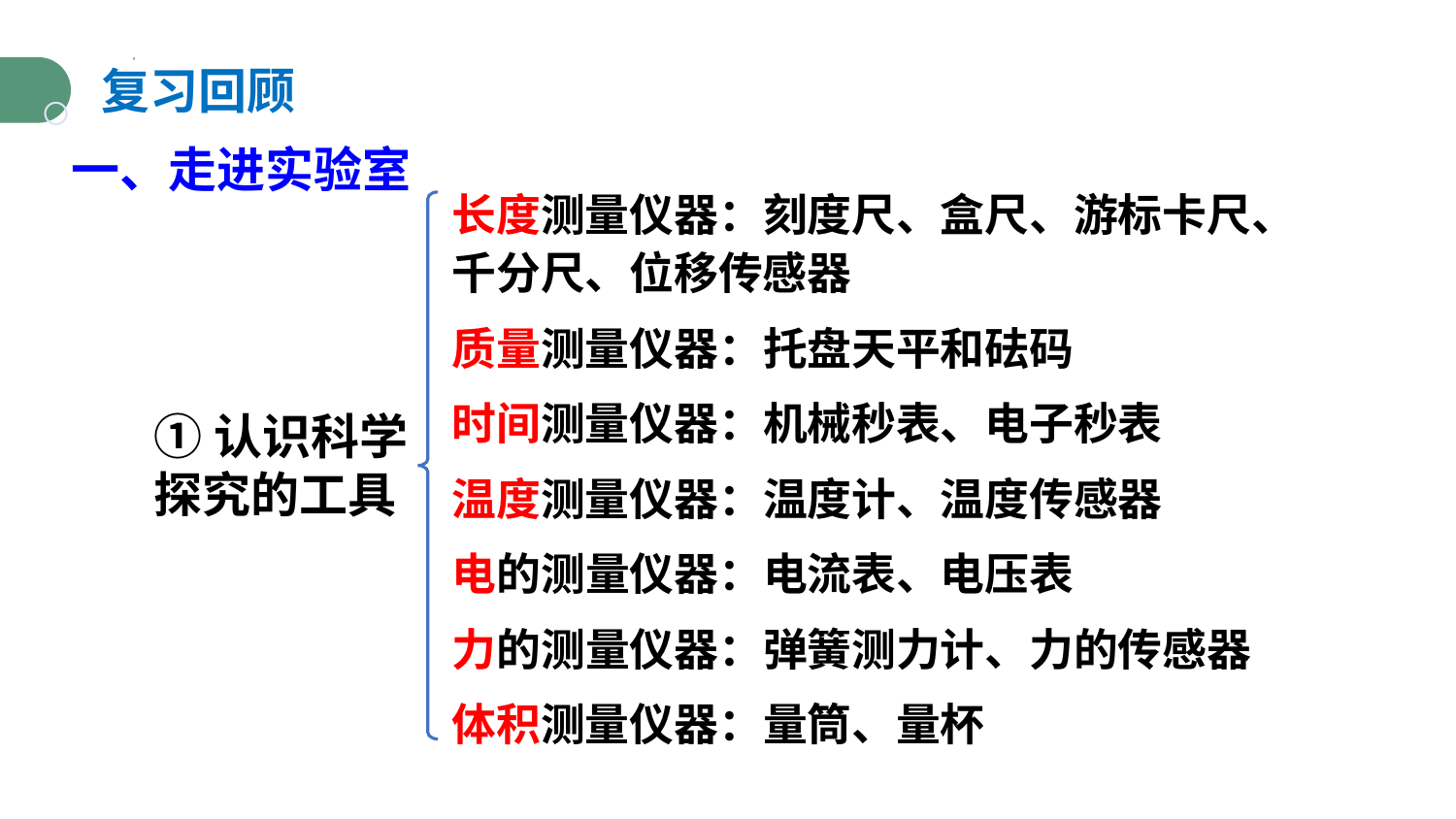

复习回顾
一、走进实验室
长度测量仪器：刻度尺、盒尺、游标卡尺、千分尺、位移传感器

质量测量仪器：托盘天平和砝码
时间测量仪器：机械秒表、电子秒表
①认识科学探究的工具
温度测量仪器：温度计、温度传感器
电的测量仪器：电流表、电压表
力的测量仪器：弹簧测力计、力的传感器
体积测量仪器：量筒、量杯